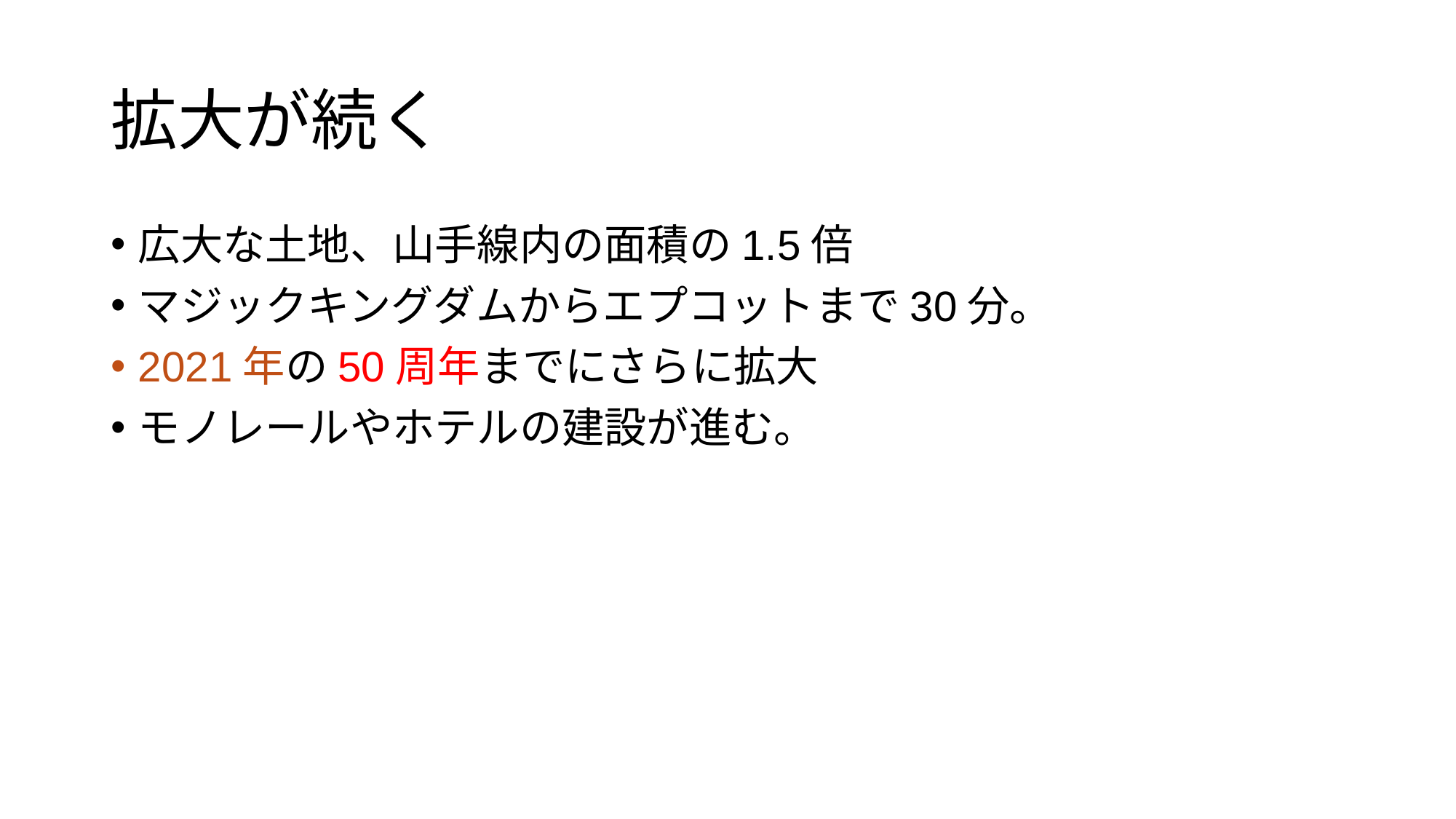

# 拡大が続く
広大な土地、山手線内の面積の1.5倍
マジックキングダムからエプコットまで30分。
2021年の50周年までにさらに拡大
モノレールやホテルの建設が進む。